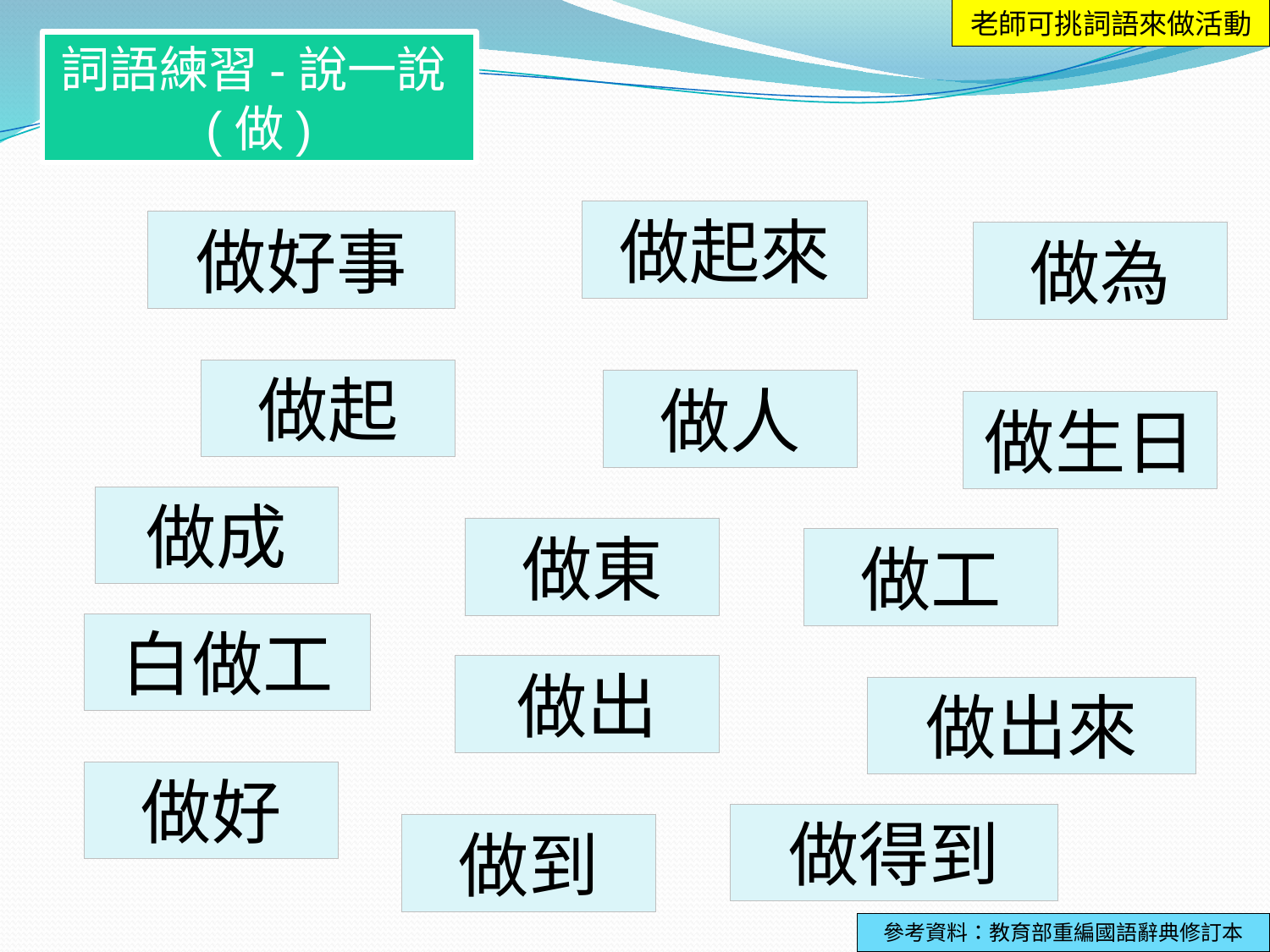

老師可挑詞語來做活動
詞語練習-說一說(做)
做起來
做好事
做為
做起
做人
做生日
做成
做東
做工
白做工
做出
做出來
做好
做得到
做到
參考資料：教育部重編國語辭典修訂本